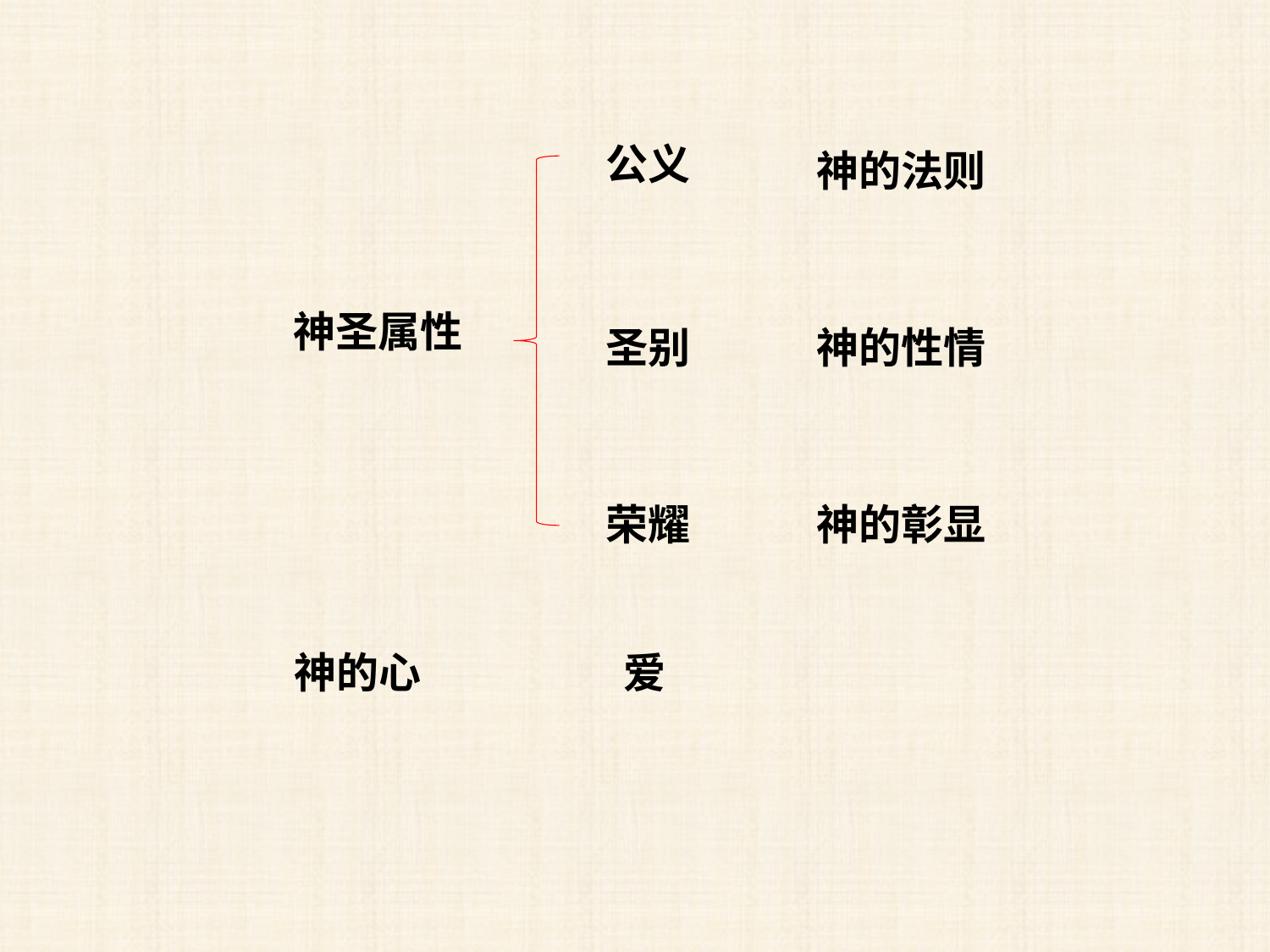

公义
神的法则

神圣属性
圣别
神的性情
荣耀
神的彰显
神的心
爱